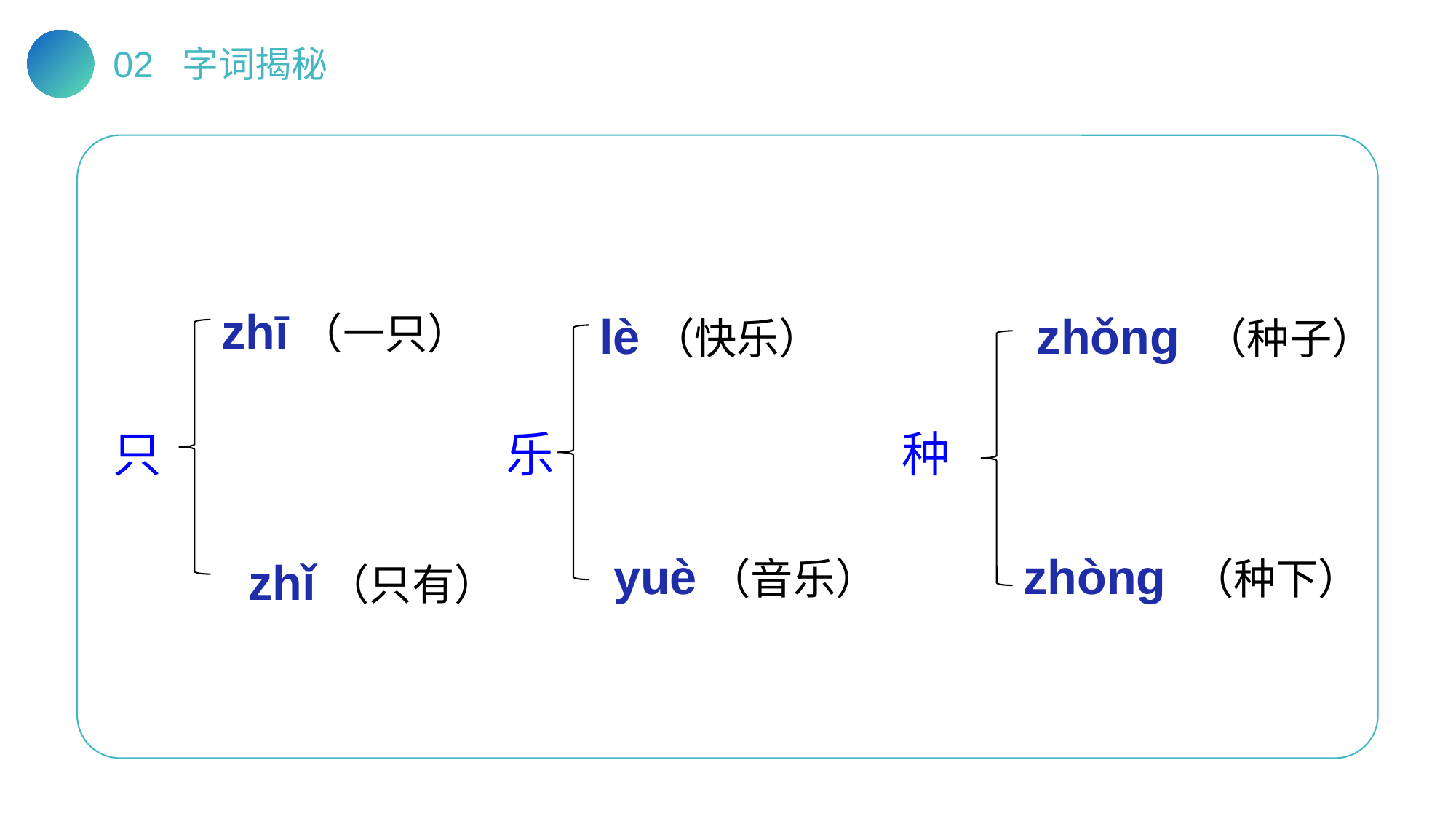

02  字词揭秘

zhī（一只）

  zhǐ（只有）

lè（快乐）

 yuè（音乐）

 zhǒnɡ （种子）

zhònɡ （种下）

只
乐
种